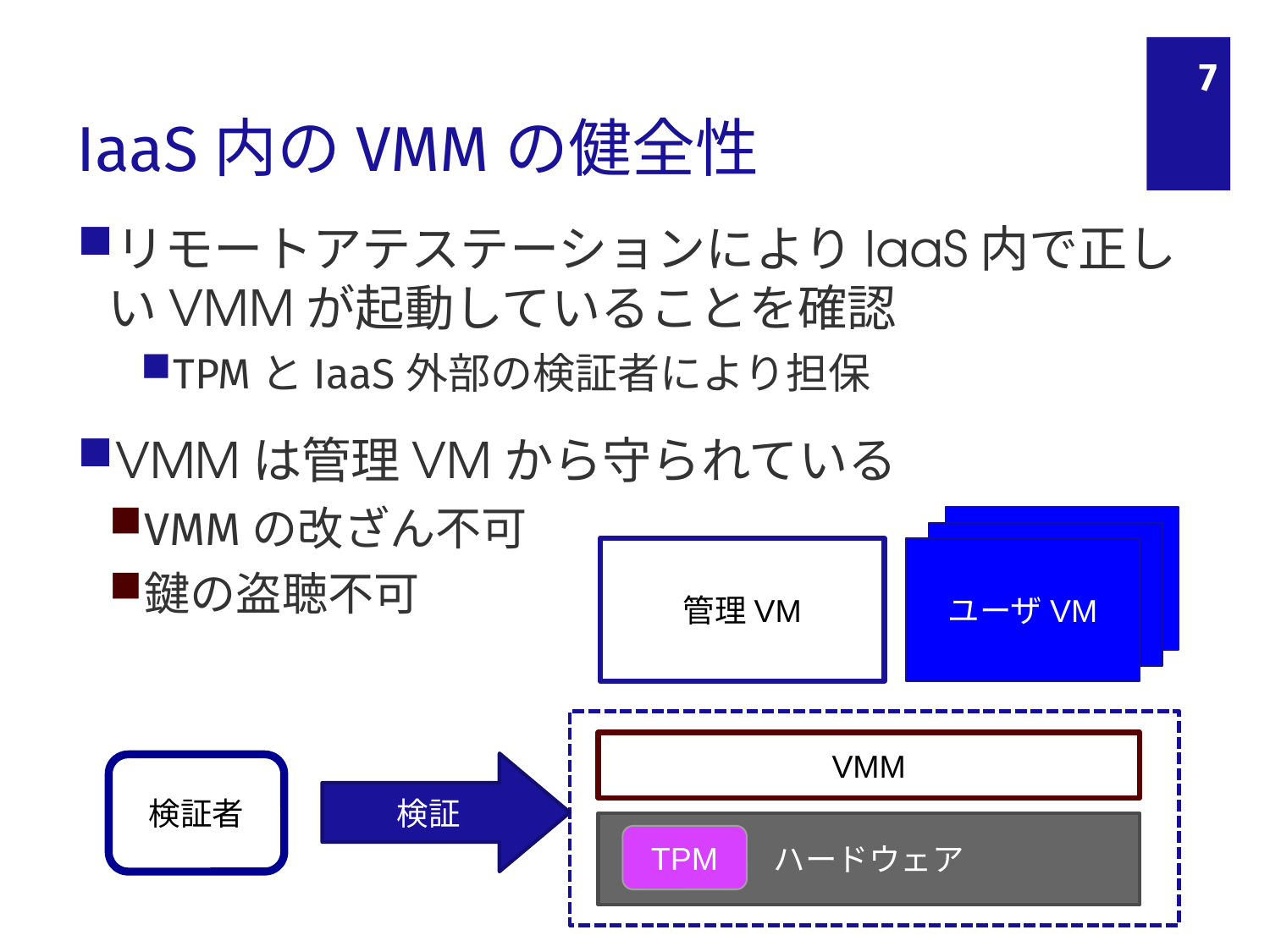

# IaaS内のVMMの健全性
7
リモートアテステーションによりIaaS内で正しいVMMが起動していることを確認
TPMとIaaS外部の検証者により担保
VMMは管理VMから守られている
VMMの改ざん不可
鍵の盗聴不可
ユーザVM
ユーザVM
ユーザVM
管理VM
VMM
ハードウェア

検証
検証者
TPM